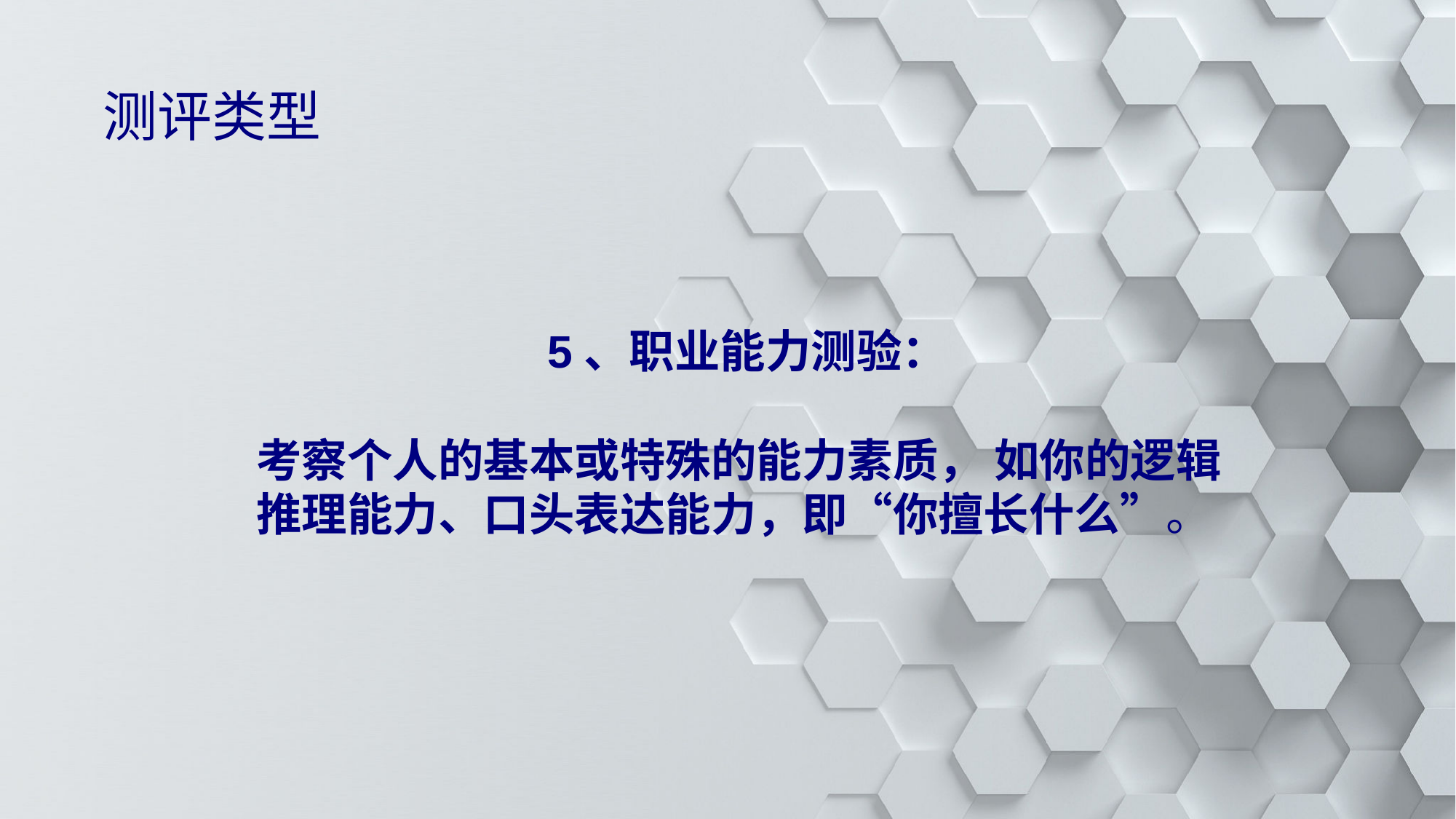

测评类型
5、职业能力测验：

考察个人的基本或特殊的能力素质， 如你的逻辑推理能力、口头表达能力，即“你擅长什么”。